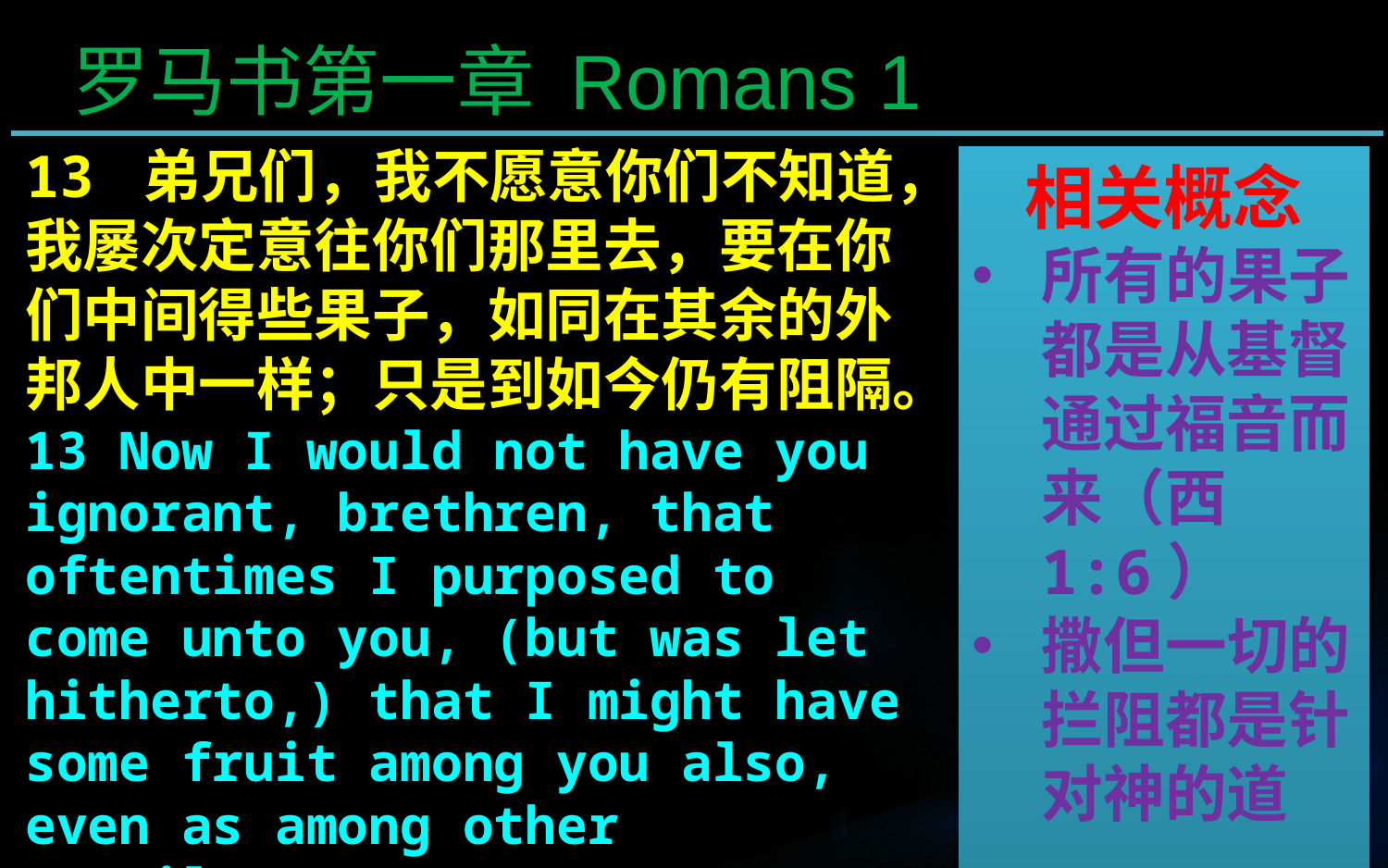

罗马书第一章 Romans 1
13 弟兄们，我不愿意你们不知道，我屡次定意往你们那里去，要在你们中间得些果子，如同在其余的外邦人中一样；只是到如今仍有阻隔。
13 Now I would not have you ignorant, brethren, that oftentimes I purposed to come unto you, (but was let hitherto,) that I might have some fruit among you also, even as among other Gentiles.
相关概念
所有的果子都是从基督通过福音而来（西1:6）
撒但一切的拦阻都是针对神的道